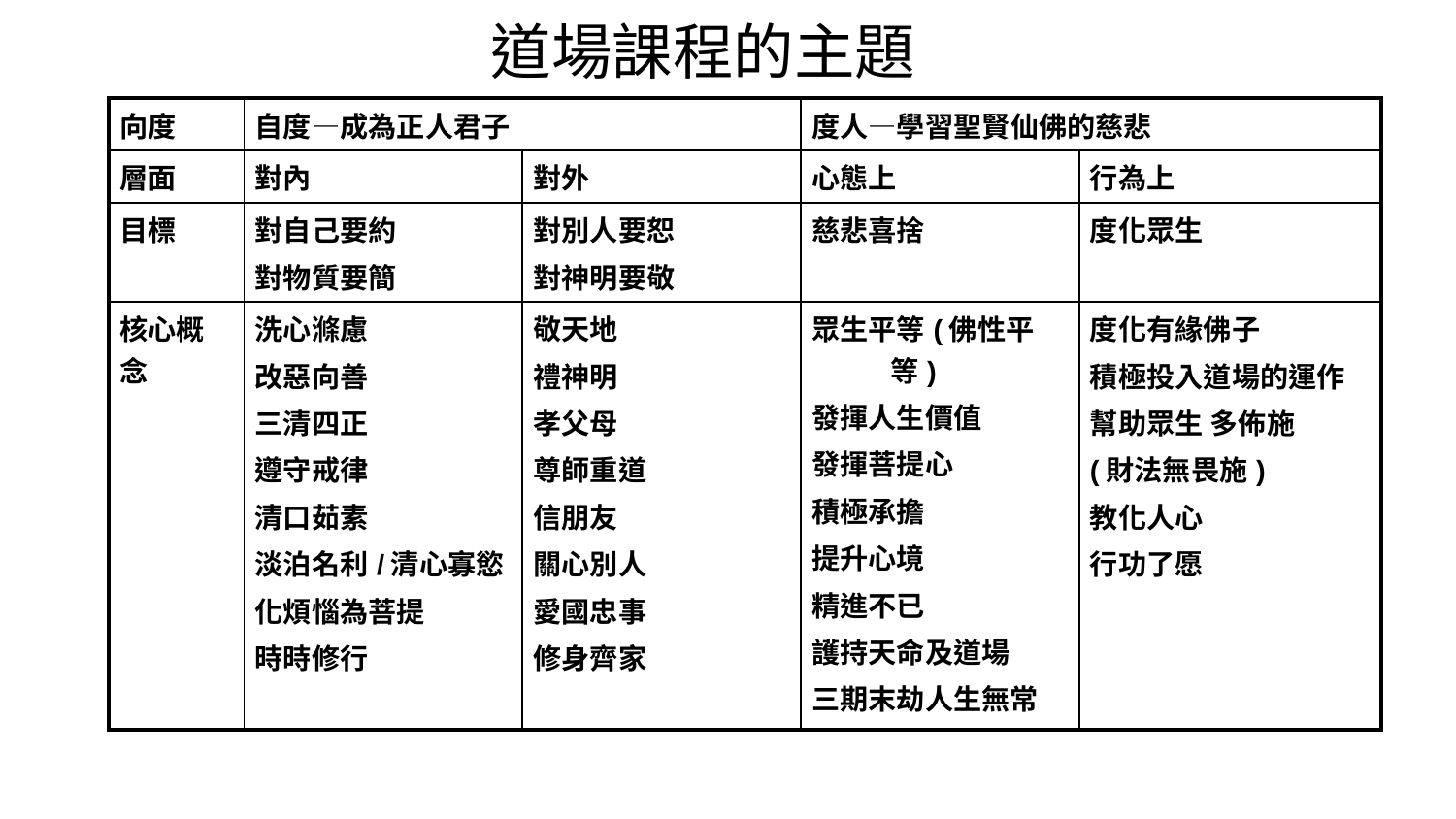

# 道場課程的主題
| 向度 | 自度—成為正人君子 |  | 度人—學習聖賢仙佛的慈悲 |  |
| --- | --- | --- | --- | --- |
| 層面 | 對內 | 對外 | 心態上 | 行為上 |
| 目標 | 對自己要約 對物質要簡 | 對別人要恕 對神明要敬 | 慈悲喜捨 | 度化眾生 |
| 核心概念 | 洗心滌慮 改惡向善 三清四正 遵守戒律 清口茹素 淡泊名利/清心寡慾 化煩惱為菩提 時時修行 | 敬天地 禮神明 孝父母 尊師重道 信朋友 關心別人 愛國忠事 修身齊家 | 眾生平等(佛性平等) 發揮人生價值 發揮菩提心 積極承擔 提升心境 精進不已 護持天命及道場 三期末劫人生無常 | 度化有緣佛子 積極投入道場的運作 幫助眾生 多佈施 (財法無畏施) 教化人心 行功了愿 |